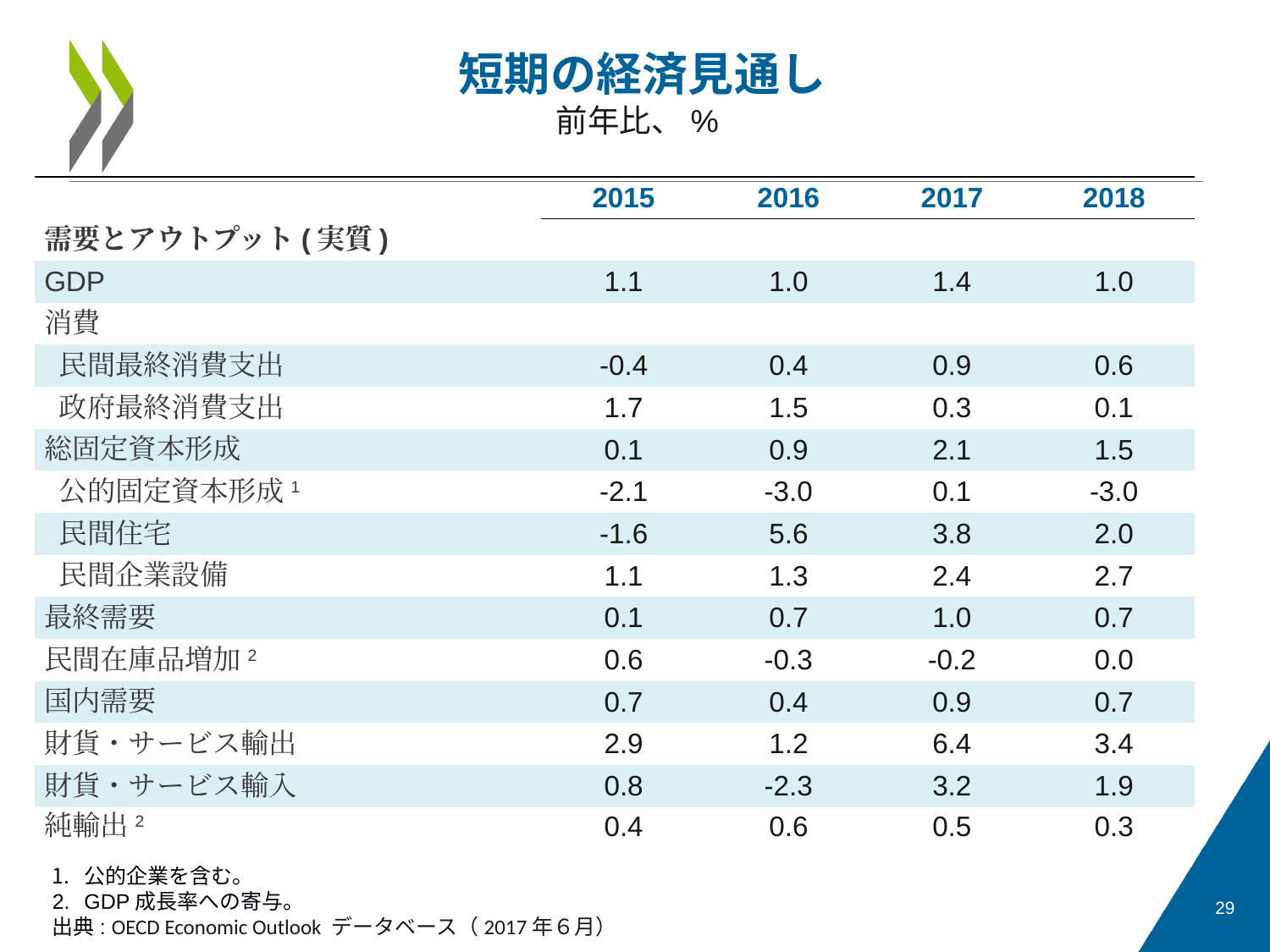

短期の経済見通し
前年比、%
|  | 2015 | 2016 | 2017 | 2018 |
| --- | --- | --- | --- | --- |
| 需要とアウトプット(実質) |  |  |  |  |
| GDP | 1.1 | 1.0 | 1.4 | 1.0 |
| 消費 |  |  |  |  |
| 民間最終消費支出 | -0.4 | 0.4 | 0.9 | 0.6 |
| 政府最終消費支出 | 1.7 | 1.5 | 0.3 | 0.1 |
| 総固定資本形成 | 0.1 | 0.9 | 2.1 | 1.5 |
| 公的固定資本形成1 | -2.1 | -3.0 | 0.1 | -3.0 |
| 民間住宅 | -1.6 | 5.6 | 3.8 | 2.0 |
| 民間企業設備 | 1.1 | 1.3 | 2.4 | 2.7 |
| 最終需要 | 0.1 | 0.7 | 1.0 | 0.7 |
| 民間在庫品増加2 | 0.6 | -0.3 | -0.2 | 0.0 |
| 国内需要 | 0.7 | 0.4 | 0.9 | 0.7 |
| 財貨・サービス輸出 | 2.9 | 1.2 | 6.4 | 3.4 |
| 財貨・サービス輸入 | 0.8 | -2.3 | 3.2 | 1.9 |
| 純輸出2 | 0.4 | 0.6 | 0.5 | 0.3 |
公的企業を含む。
GDP成長率への寄与。
出典: OECD Economic Outlook データベース（2017年６月）
29